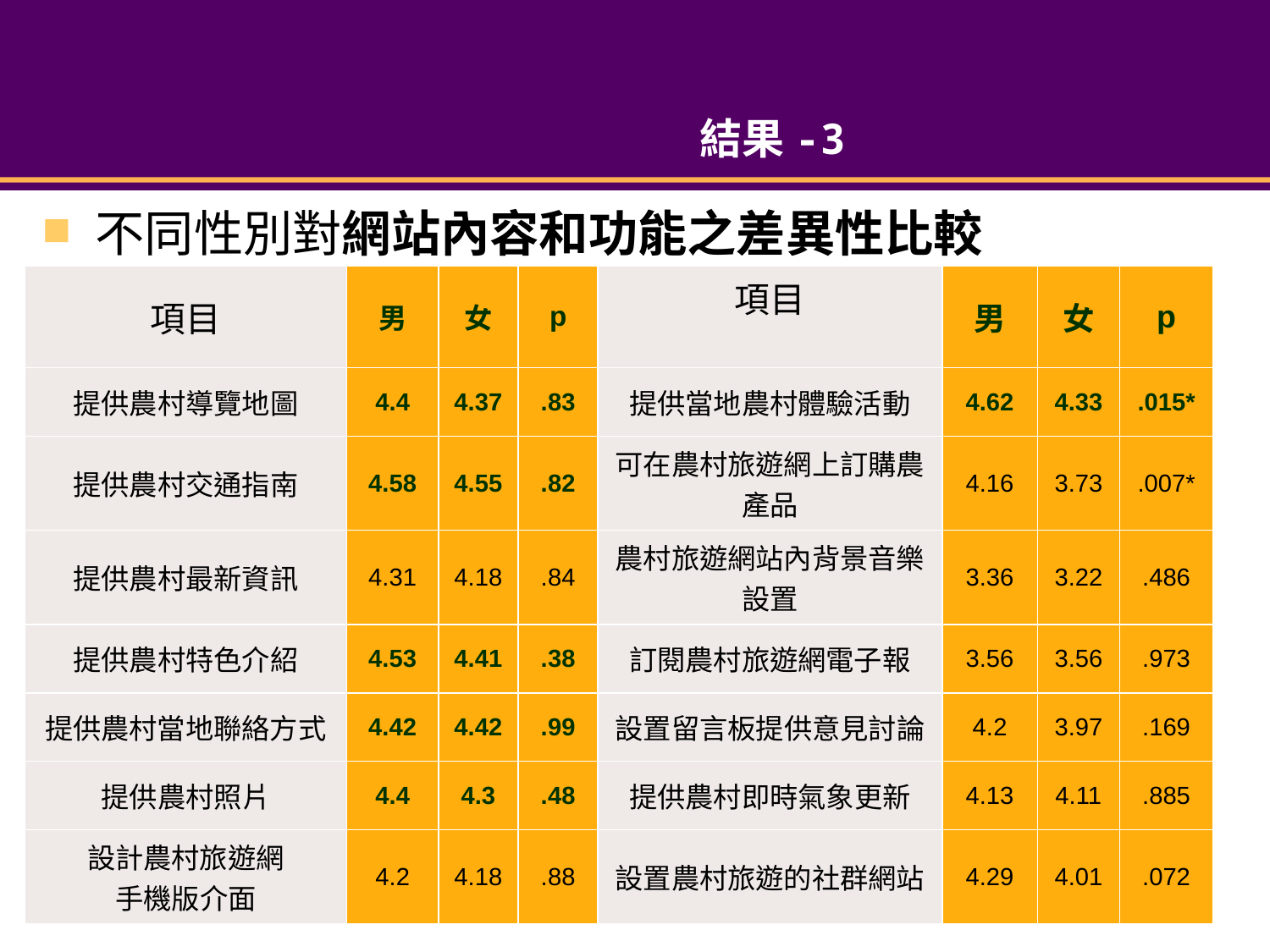

# 結果-3
不同性別對網站內容和功能之差異性比較

| 項目 | 男 | 女 | p | 項目 | 男 | 女 | p |
| --- | --- | --- | --- | --- | --- | --- | --- |
| 提供農村導覽地圖 | 4.4 | 4.37 | .83 | 提供當地農村體驗活動 | 4.62 | 4.33 | .015\* |
| 提供農村交通指南 | 4.58 | 4.55 | .82 | 可在農村旅遊網上訂購農產品 | 4.16 | 3.73 | .007\* |
| 提供農村最新資訊 | 4.31 | 4.18 | .84 | 農村旅遊網站內背景音樂設置 | 3.36 | 3.22 | .486 |
| 提供農村特色介紹 | 4.53 | 4.41 | .38 | 訂閱農村旅遊網電子報 | 3.56 | 3.56 | .973 |
| 提供農村當地聯絡方式 | 4.42 | 4.42 | .99 | 設置留言板提供意見討論 | 4.2 | 3.97 | .169 |
| 提供農村照片 | 4.4 | 4.3 | .48 | 提供農村即時氣象更新 | 4.13 | 4.11 | .885 |
| 設計農村旅遊網 手機版介面 | 4.2 | 4.18 | .88 | 設置農村旅遊的社群網站 | 4.29 | 4.01 | .072 |